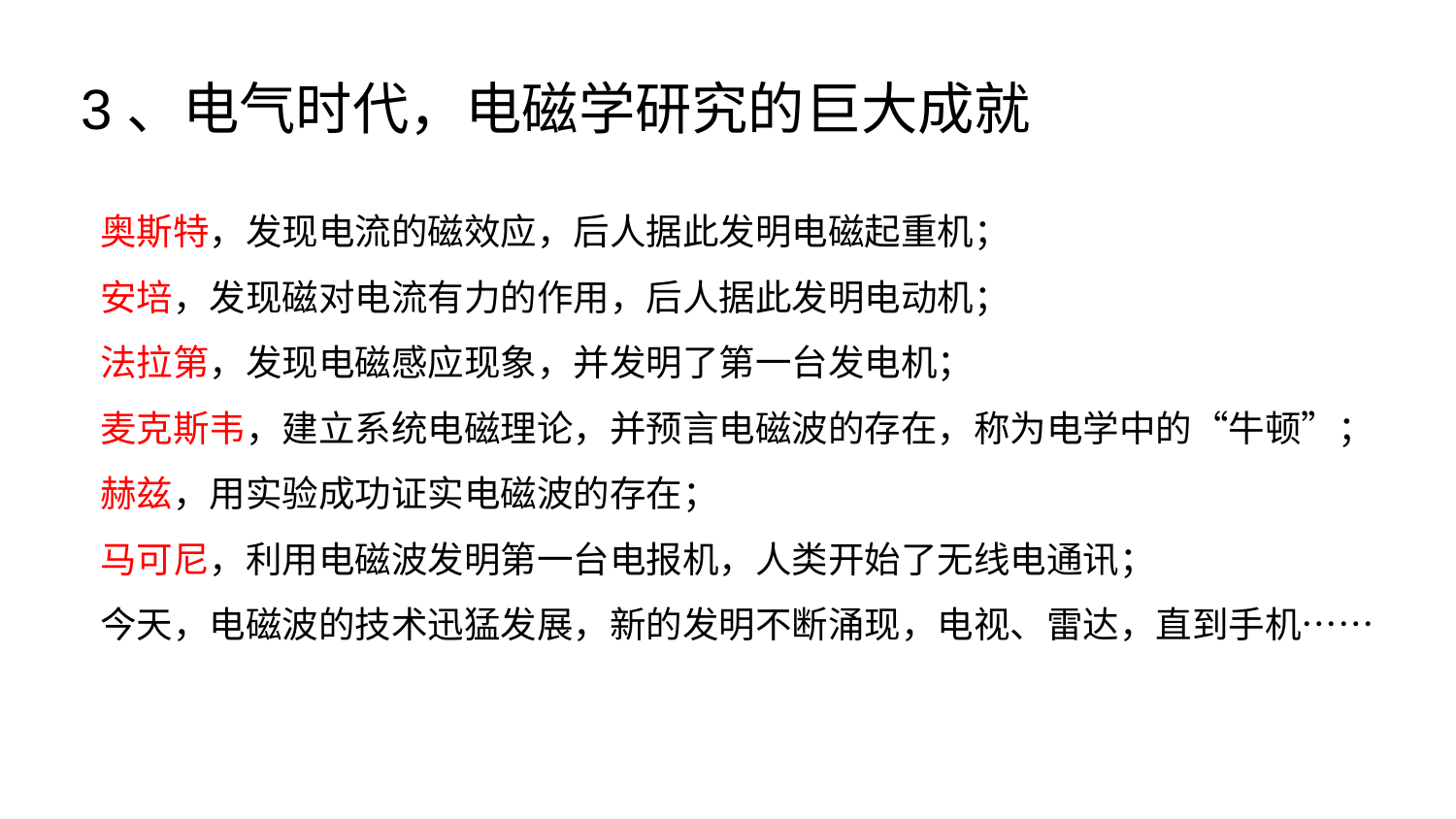

3、电气时代，电磁学研究的巨大成就
奥斯特，发现电流的磁效应，后人据此发明电磁起重机；
安培，发现磁对电流有力的作用，后人据此发明电动机；
法拉第，发现电磁感应现象，并发明了第一台发电机；
麦克斯韦，建立系统电磁理论，并预言电磁波的存在，称为电学中的“牛顿”；
赫兹，用实验成功证实电磁波的存在；
马可尼，利用电磁波发明第一台电报机，人类开始了无线电通讯；
今天，电磁波的技术迅猛发展，新的发明不断涌现，电视、雷达，直到手机……